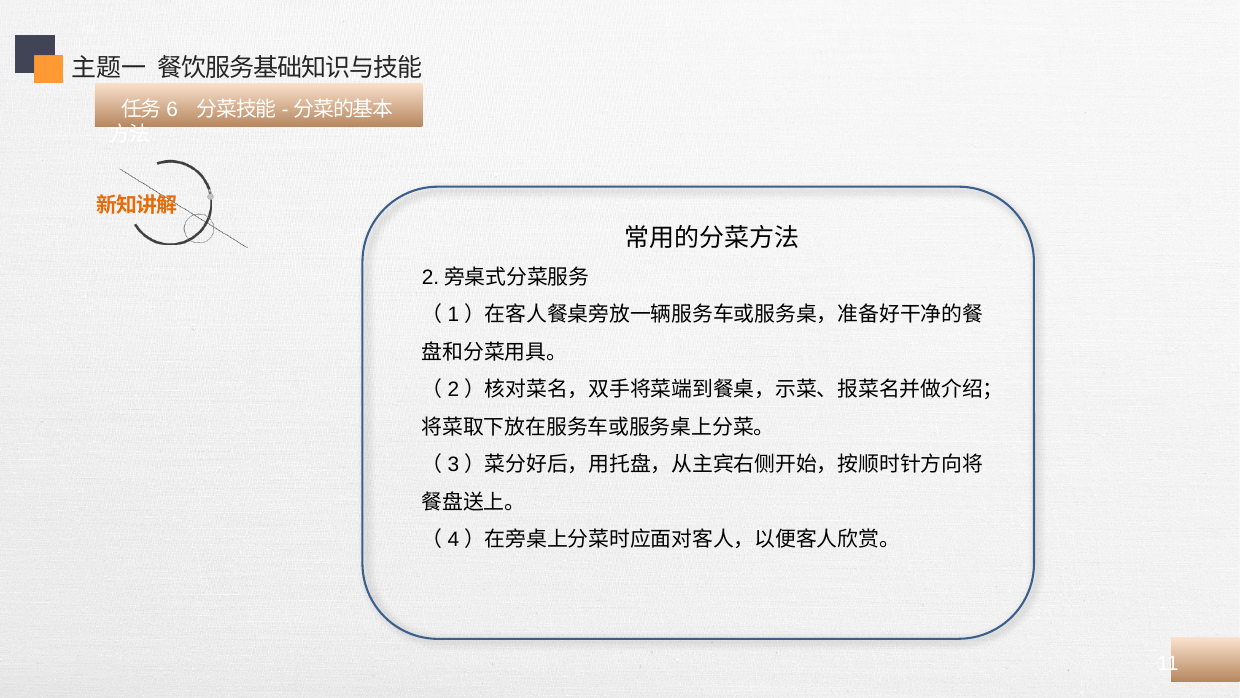

主题一  餐饮服务基础知识与技能

 任务6   分菜技能-分菜的基本方法

常用的分菜方法
2.旁桌式分菜服务
（1）在客人餐桌旁放一辆服务车或服务桌，准备好干净的餐盘和分菜用具。
（2）核对菜名，双手将菜端到餐桌，示菜、报菜名并做介绍；将菜取下放在服务车或服务桌上分菜。
（3）菜分好后，用托盘，从主宾右侧开始，按顺时针方向将餐盘送上。
（4）在旁桌上分菜时应面对客人，以便客人欣赏。